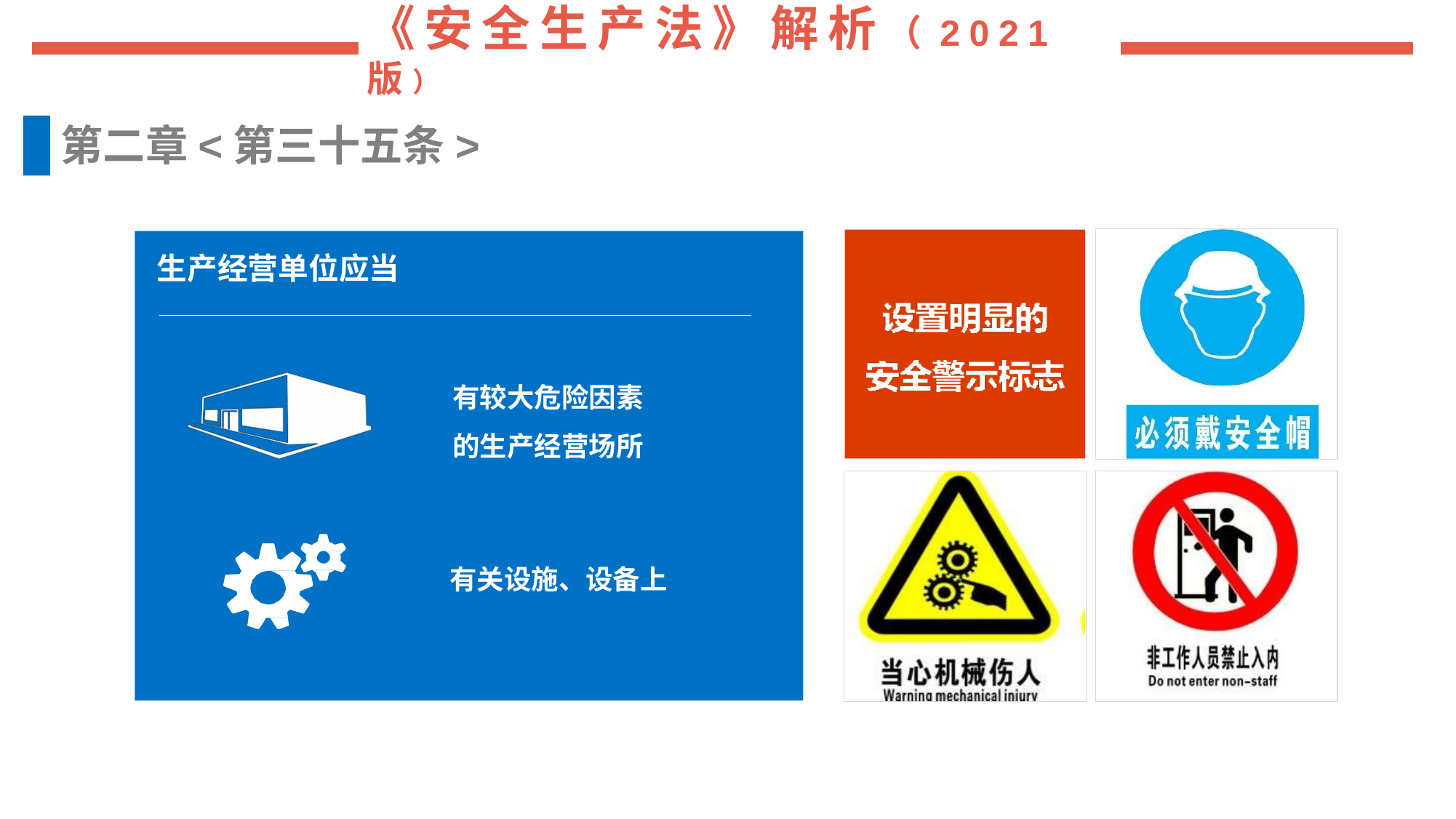

第二章<第三十五条>

生产经营单位应当

有较大危险因素
的生产经营场所

   有关设施、设备上